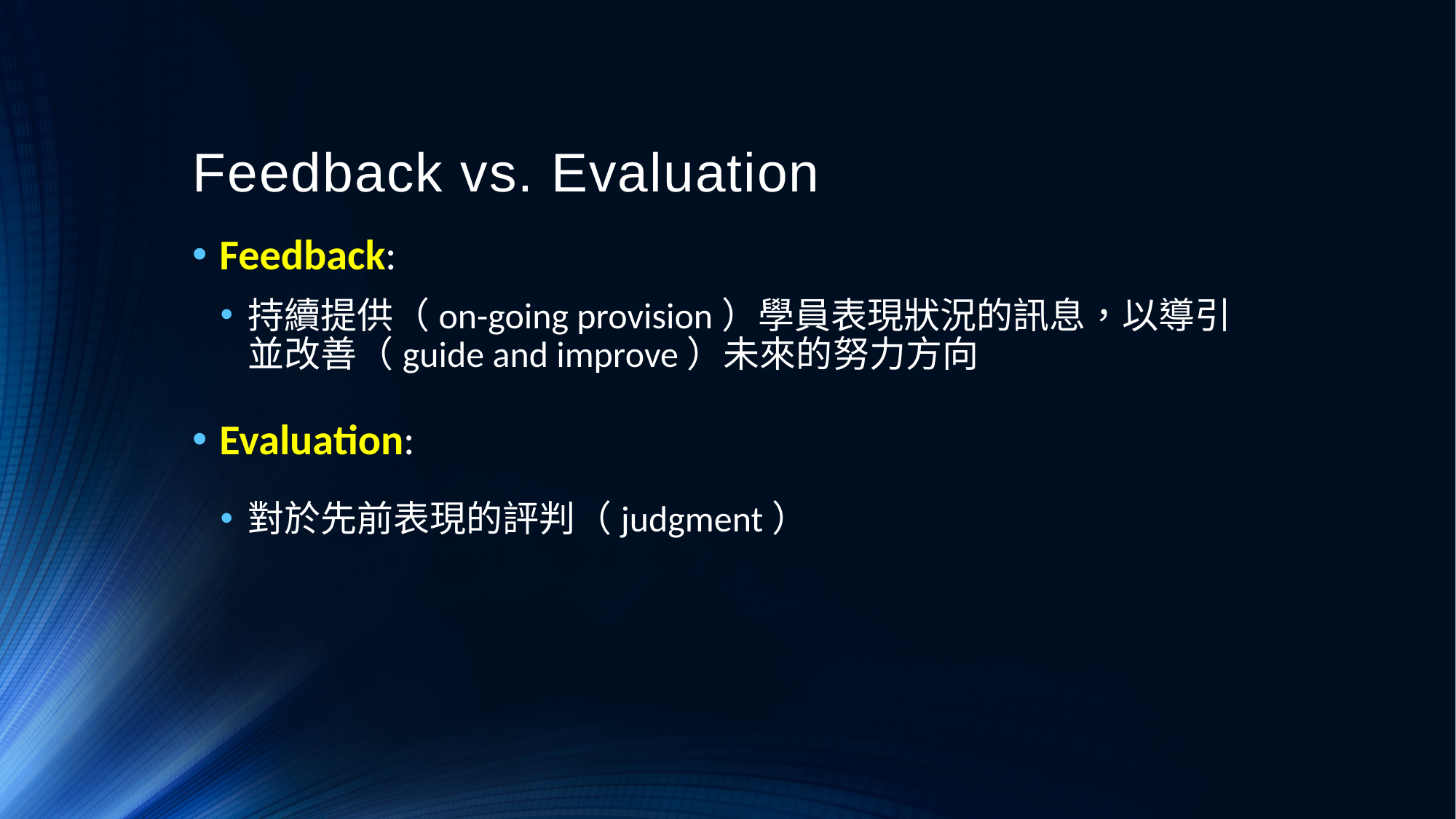

# Feedback vs. Evaluation
Feedback:
持續提供（on-going provision）學員表現狀況的訊息，以導引並改善（guide and improve）未來的努力方向
Evaluation:
對於先前表現的評判（judgment）